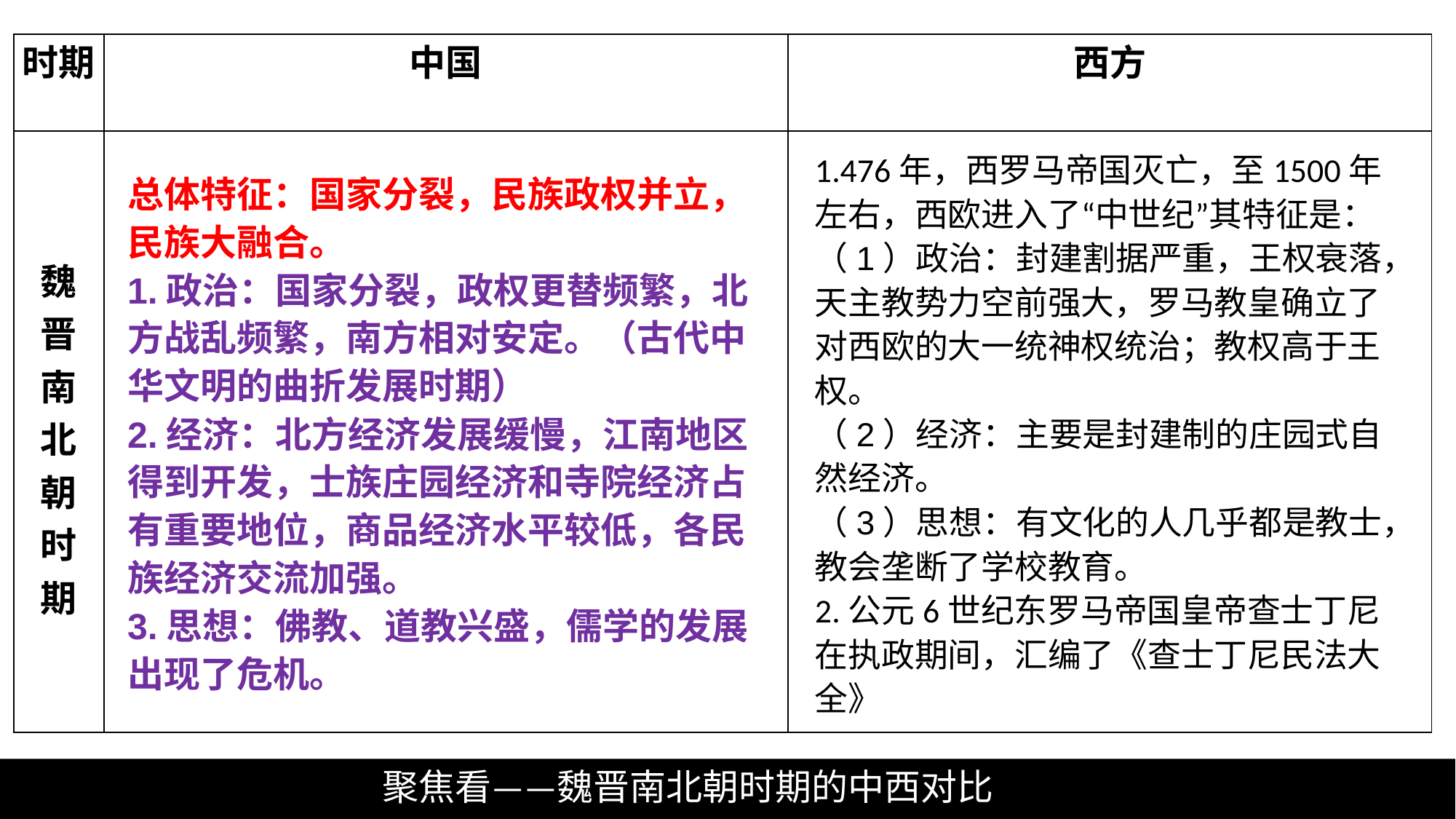

| 时期 | 中国 | 西方 |
| --- | --- | --- |
| 魏 晋 南 北 朝 时 期 |  |  |
1.476年，西罗马帝国灭亡，至1500年左右，西欧进入了“中世纪”其特征是：
（1）政治：封建割据严重，王权衰落，天主教势力空前强大，罗马教皇确立了对西欧的大一统神权统治；教权高于王权。
（2）经济：主要是封建制的庄园式自然经济。
（3）思想：有文化的人几乎都是教士，教会垄断了学校教育。
2.公元6世纪东罗马帝国皇帝查士丁尼在执政期间，汇编了《查士丁尼民法大全》
总体特征：国家分裂，民族政权并立，民族大融合。
1.政治：国家分裂，政权更替频繁，北方战乱频繁，南方相对安定。（古代中华文明的曲折发展时期）
2.经济：北方经济发展缓慢，江南地区得到开发，士族庄园经济和寺院经济占有重要地位，商品经济水平较低，各民族经济交流加强。
3.思想：佛教、道教兴盛，儒学的发展出现了危机。
                                                           聚焦看——魏晋南北朝时期的中西对比